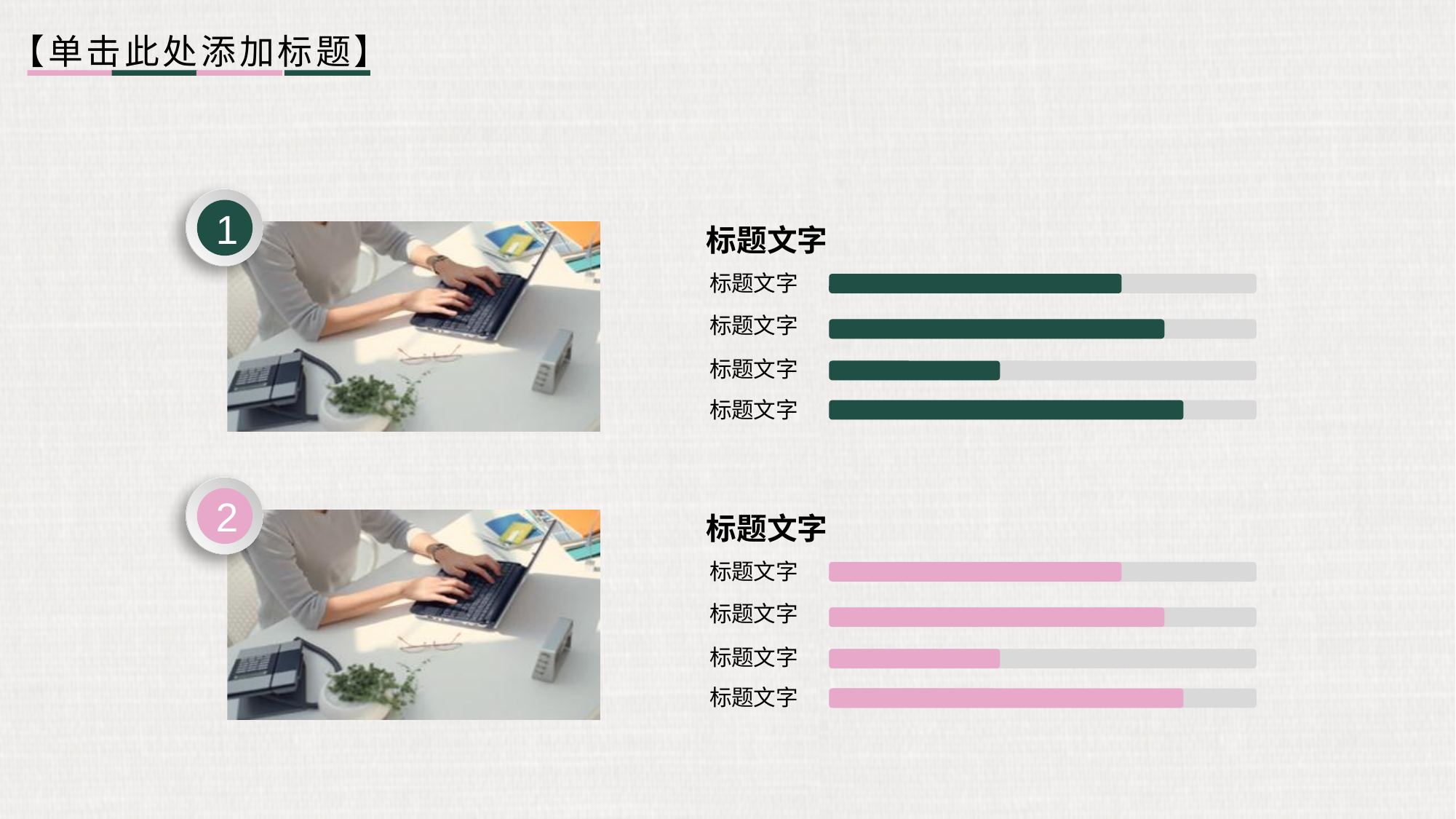

【单击此处添加标题】

1
标题文字
标题文字

标题文字

标题文字

标题文字

2
标题文字
标题文字

标题文字

标题文字

标题文字